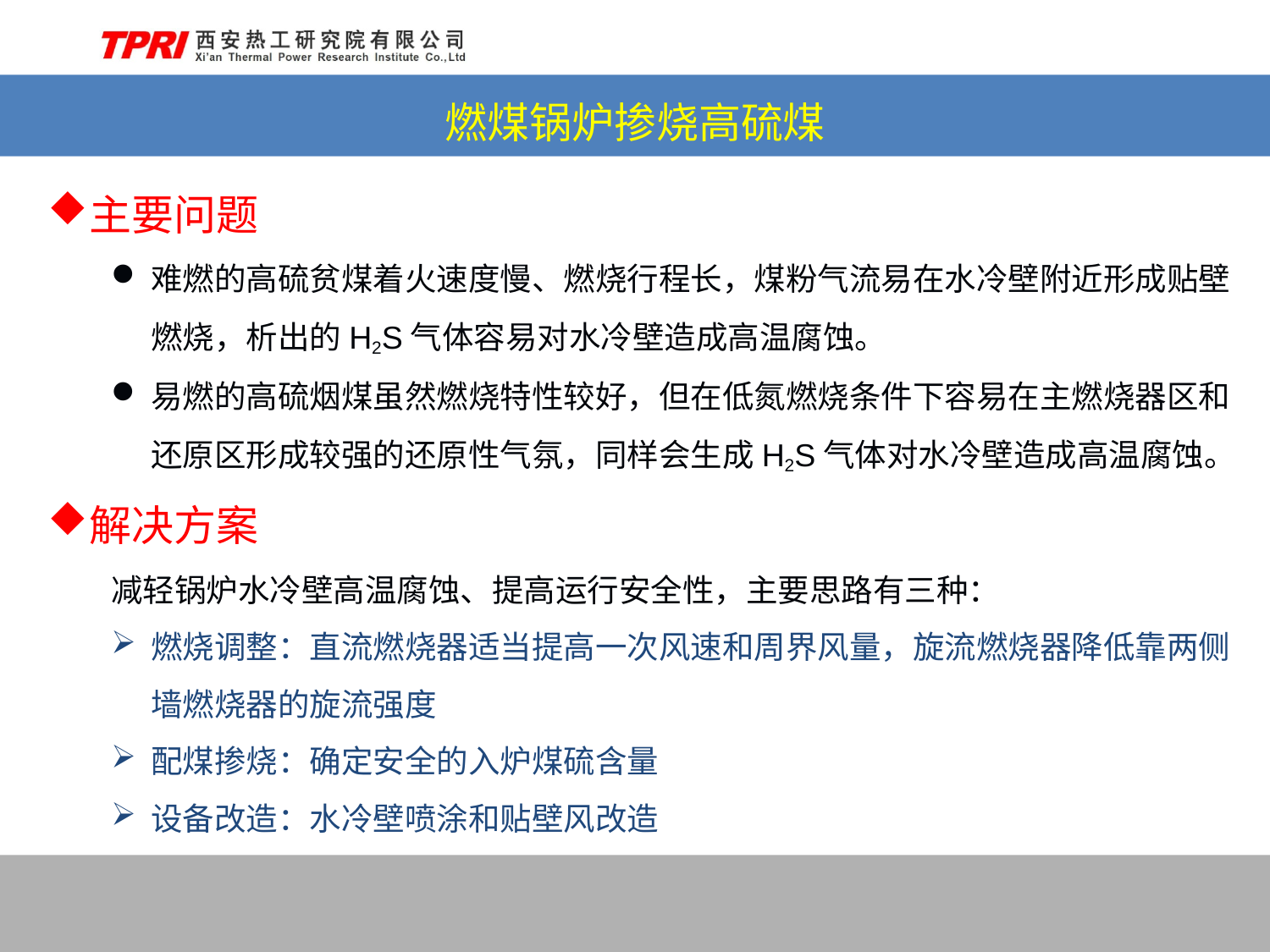

# 燃煤锅炉掺烧高硫煤
主要问题
难燃的高硫贫煤着火速度慢、燃烧行程长，煤粉气流易在水冷壁附近形成贴壁 燃烧，析出的H2S气体容易对水冷壁造成高温腐蚀。
易燃的高硫烟煤虽然燃烧特性较好，但在低氮燃烧条件下容易在主燃烧器区和 还原区形成较强的还原性气氛，同样会生成H2S气体对水冷壁造成高温腐蚀。
解决方案
减轻锅炉水冷壁高温腐蚀、提高运行安全性，主要思路有三种：
燃烧调整：直流燃烧器适当提高一次风速和周界风量，旋流燃烧器降低靠两侧 墙燃烧器的旋流强度
配煤掺烧：确定安全的入炉煤硫含量
设备改造：水冷壁喷涂和贴壁风改造